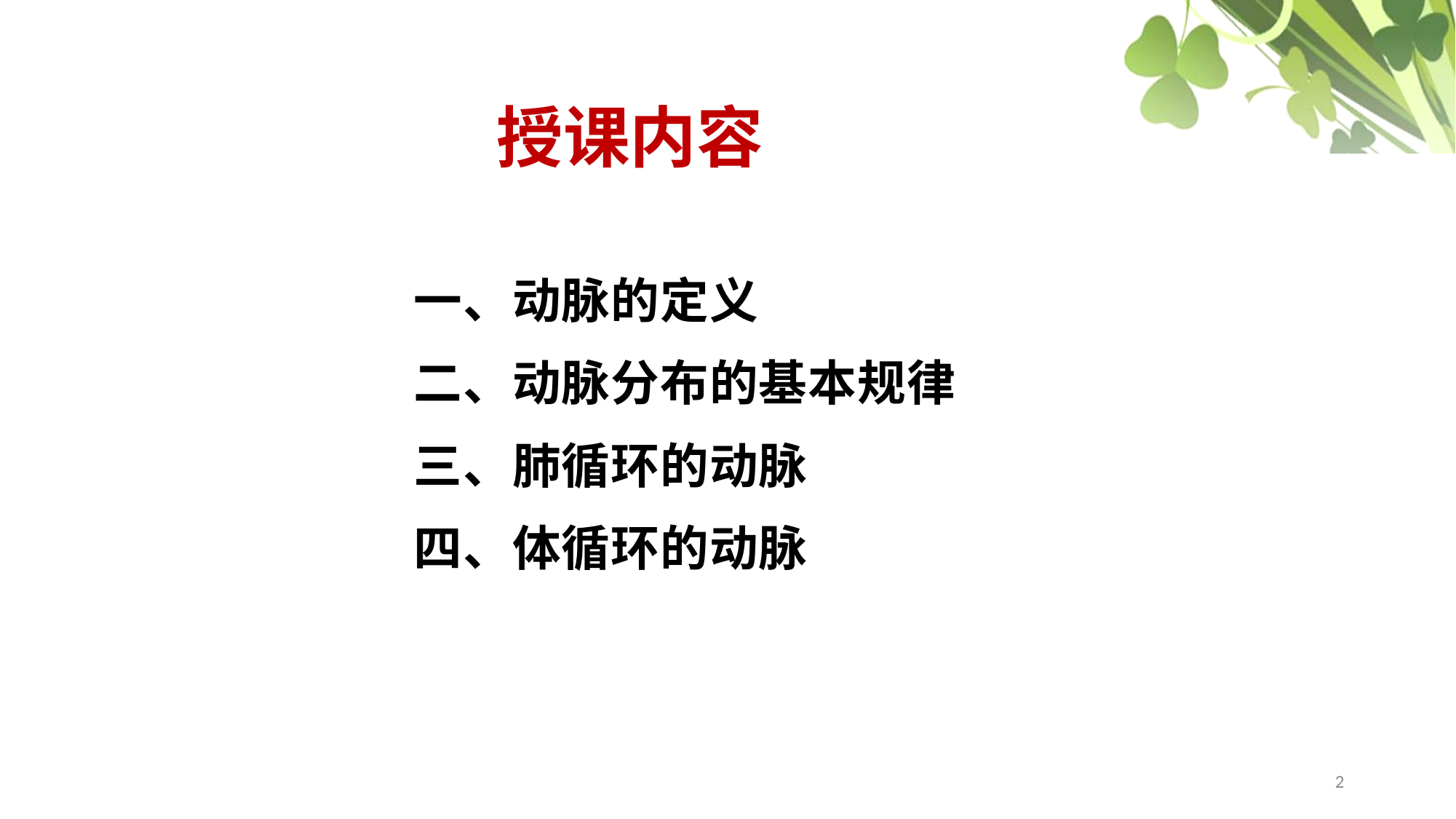

授课内容
一、动脉的定义
二、动脉分布的基本规律
三、肺循环的动脉
四、体循环的动脉
2